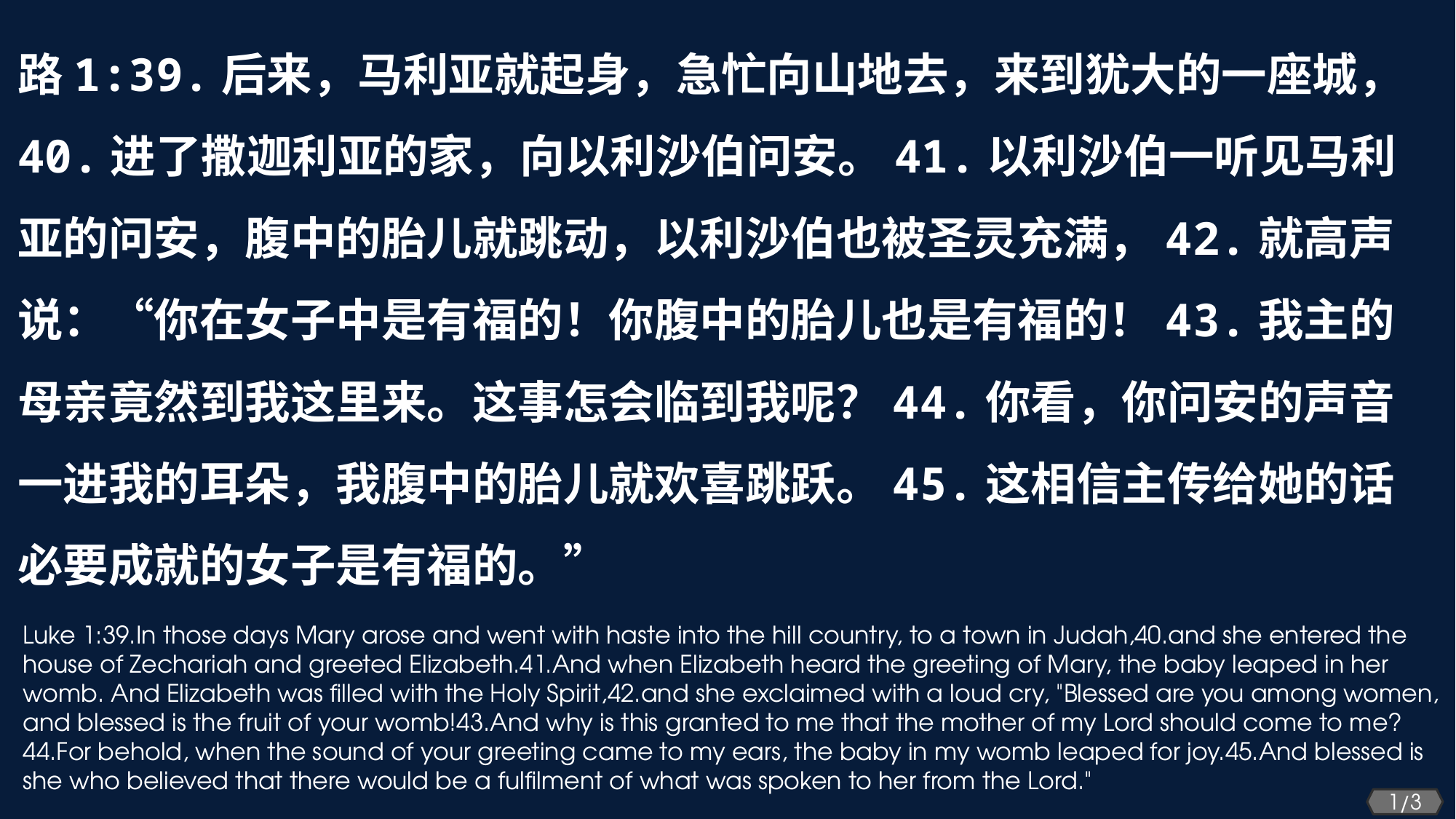

路1:39.后来，马利亚就起身，急忙向山地去，来到犹大的一座城，40.进了撒迦利亚的家，向以利沙伯问安。41.以利沙伯一听见马利亚的问安，腹中的胎儿就跳动，以利沙伯也被圣灵充满，42.就高声说：“你在女子中是有福的！你腹中的胎儿也是有福的！43.我主的母亲竟然到我这里来。这事怎会临到我呢？44.你看，你问安的声音一进我的耳朵，我腹中的胎儿就欢喜跳跃。45.这相信主传给她的话必要成就的女子是有福的。”

Luke 1:39.In those days Mary arose and went with haste into the hill country, to a town in Judah,40.and she entered the house of Zechariah and greeted Elizabeth.41.And when Elizabeth heard the greeting of Mary, the baby leaped in her womb. And Elizabeth was filled with the Holy Spirit,42.and she exclaimed with a loud cry, "Blessed are you among women, and blessed is the fruit of your womb!43.And why is this granted to me that the mother of my Lord should come to me?44.For behold, when the sound of your greeting came to my ears, the baby in my womb leaped for joy.45.And blessed is she who believed that there would be a fulfilment of what was spoken to her from the Lord."
1/3